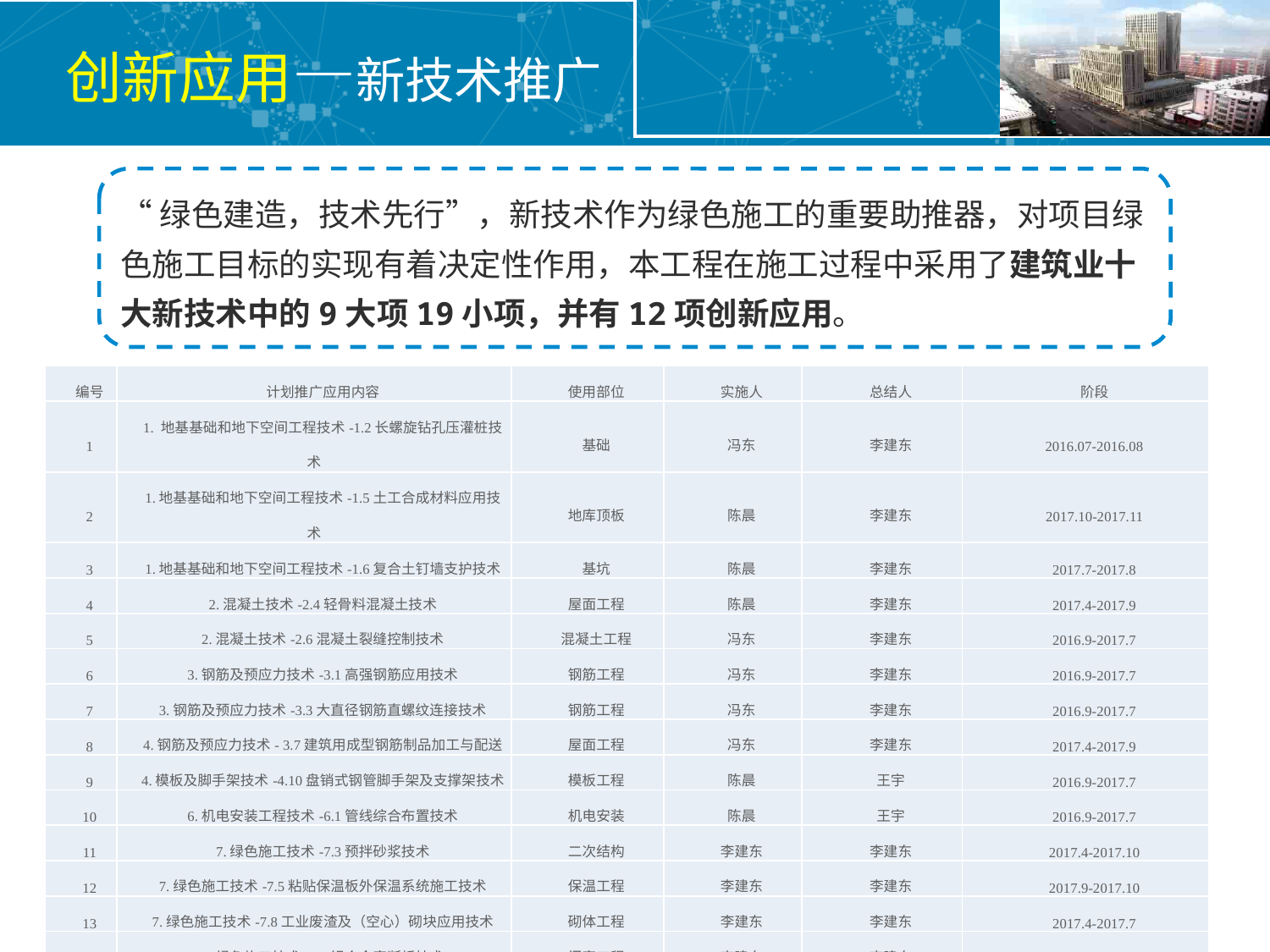

创新应用—新技术推广
“绿色建造，技术先行”，新技术作为绿色施工的重要助推器，对项目绿色施工目标的实现有着决定性作用，本工程在施工过程中采用了建筑业十大新技术中的9大项19小项，并有12项创新应用。
| 编号 | 计划推广应用内容 | 使用部位 | 实施人 | 总结人 | 阶段 |
| --- | --- | --- | --- | --- | --- |
| 1 | 1. 地基基础和地下空间工程技术-1.2长螺旋钻孔压灌桩技术 | 基础 | 冯东 | 李建东 | 2016.07-2016.08 |
| 2 | 1.地基基础和地下空间工程技术-1.5土工合成材料应用技术 | 地库顶板 | 陈晨 | 李建东 | 2017.10-2017.11 |
| 3 | 1.地基基础和地下空间工程技术-1.6复合土钉墙支护技术 | 基坑 | 陈晨 | 李建东 | 2017.7-2017.8 |
| 4 | 2.混凝土技术-2.4轻骨料混凝土技术 | 屋面工程 | 陈晨 | 李建东 | 2017.4-2017.9 |
| 5 | 2.混凝土技术-2.6混凝土裂缝控制技术 | 混凝土工程 | 冯东 | 李建东 | 2016.9-2017.7 |
| 6 | 3.钢筋及预应力技术-3.1高强钢筋应用技术 | 钢筋工程 | 冯东 | 李建东 | 2016.9-2017.7 |
| 7 | 3.钢筋及预应力技术-3.3大直径钢筋直螺纹连接技术 | 钢筋工程 | 冯东 | 李建东 | 2016.9-2017.7 |
| 8 | 4.钢筋及预应力技术- 3.7建筑用成型钢筋制品加工与配送 | 屋面工程 | 冯东 | 李建东 | 2017.4-2017.9 |
| 9 | 4.模板及脚手架技术-4.10盘销式钢管脚手架及支撑架技术 | 模板工程 | 陈晨 | 王宇 | 2016.9-2017.7 |
| 10 | 6.机电安装工程技术-6.1管线综合布置技术 | 机电安装 | 陈晨 | 王宇 | 2016.9-2017.7 |
| 11 | 7.绿色施工技术-7.3预拌砂浆技术 | 二次结构 | 李建东 | 李建东 | 2017.4-2017.10 |
| 12 | 7.绿色施工技术-7.5粘贴保温板外保温系统施工技术 | 保温工程 | 李建东 | 李建东 | 2017.9-2017.10 |
| 13 | 7.绿色施工技术-7.8工业废渣及（空心）砌块应用技术 | 砌体工程 | 李建东 | 李建东 | 2017.4-2017.7 |
| 14 | 7.绿色施工技术-7.9铝合金窗断桥技术 | 门窗工程 | 李建东 | 李建东 | 2017.5-2017.11 |
| 15 | 8.防水技术-8.4遇水膨胀止水胶施工技术 | 防水工程 | 李建东 | 李建东 | 2017.9-2017.9 |
| 16 | 8.防水技术-8.7聚氨酯防水涂料施工技术 | 防水工程 | 李建东 | 李建东 | 2017.7-2017.10 |
| 17 | 10.信息化应用技术-10.1虚拟仿真施工技术 | 整个工程 | 李建东 | 李建东 | 2016.7-2017.11 |
| 19 | 10.信息化应用技术-10.4工程量自动计算技术 | 整个工程 | 刘大龙 | 李建东 | 2016.7-2018.5 |